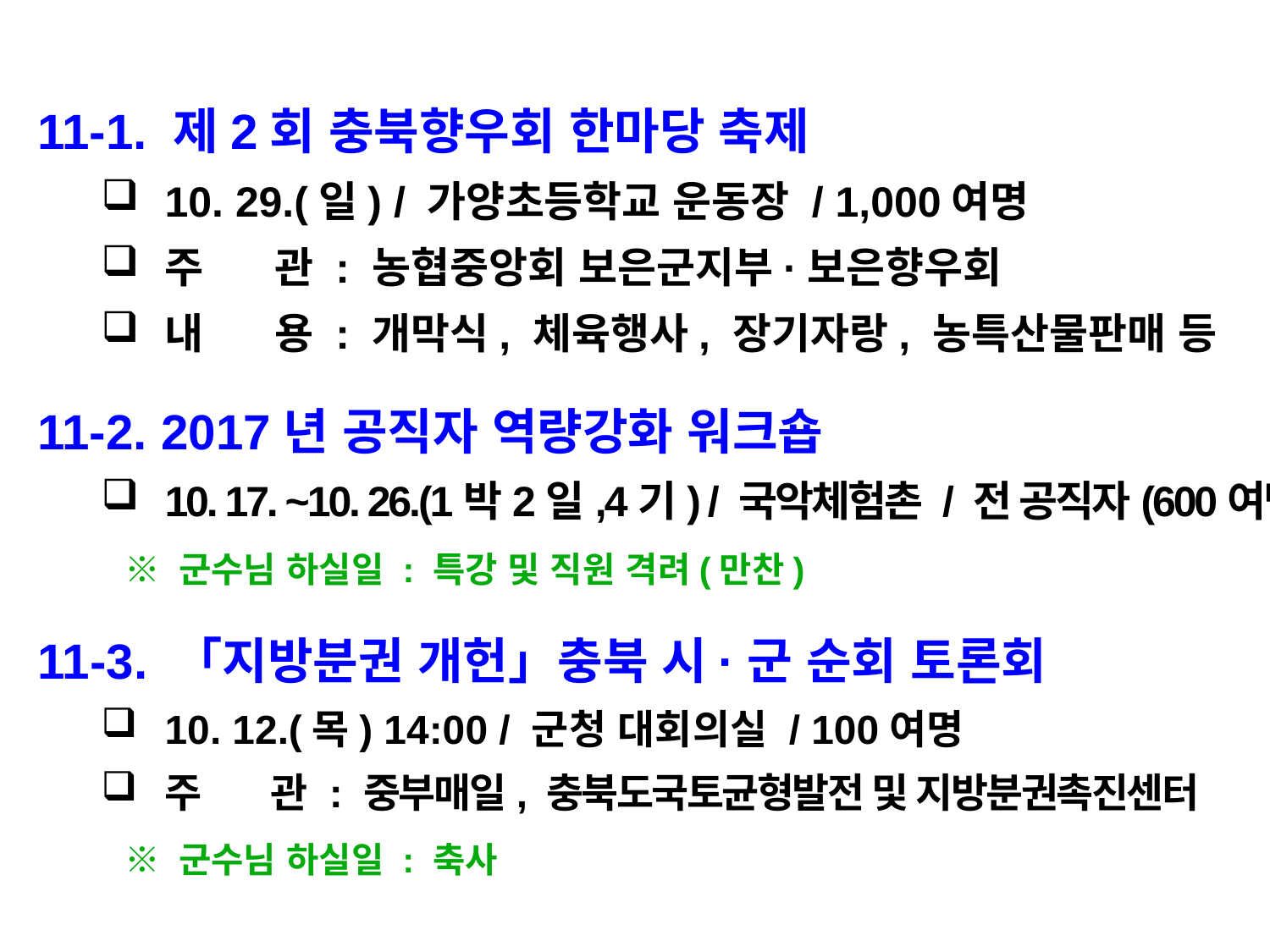

11-1. 제2회 충북향우회 한마당 축제
10. 29.(일) / 가양초등학교 운동장 / 1,000여명
주      관 : 농협중앙회 보은군지부·보은향우회
내      용 : 개막식, 체육행사, 장기자랑, 농특산물판매 등
11-2. 2017년 공직자 역량강화 워크숍
10. 17. ~10. 26.(1박2일,4기) / 국악체험촌 / 전 공직자(600여명)
  ※ 군수님 하실일 : 특강 및 직원 격려(만찬)
11-3. 「지방분권 개헌」충북 시·군 순회 토론회
10. 12.(목) 14:00 / 군청 대회의실 / 100여명
주      관 : 중부매일, 충북도국토균형발전 및 지방분권촉진센터
  ※ 군수님 하실일 : 축사